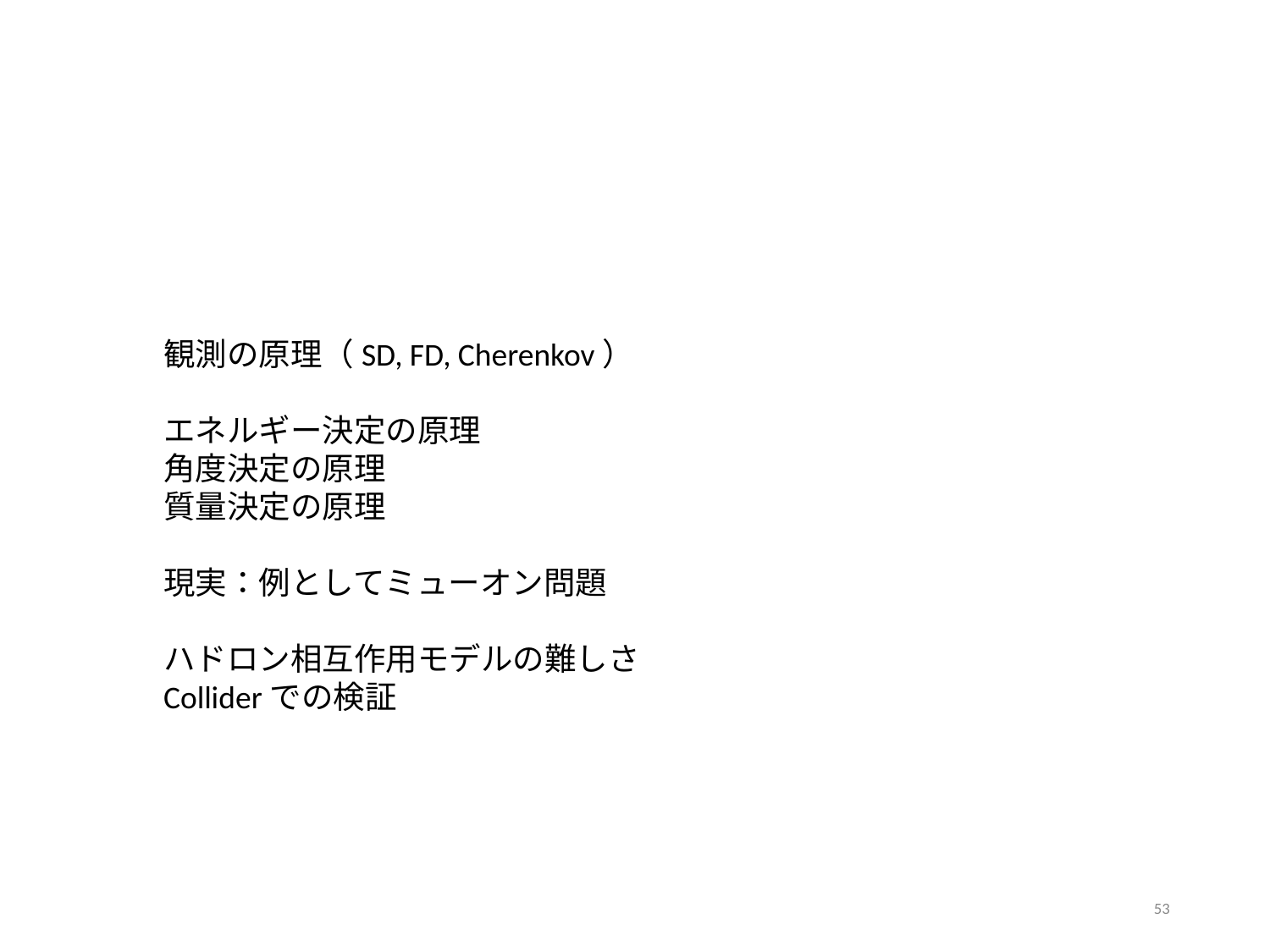

観測の原理（SD, FD, Cherenkov）

エネルギー決定の原理
角度決定の原理
質量決定の原理

現実：例としてミューオン問題

ハドロン相互作用モデルの難しさ
Colliderでの検証
53